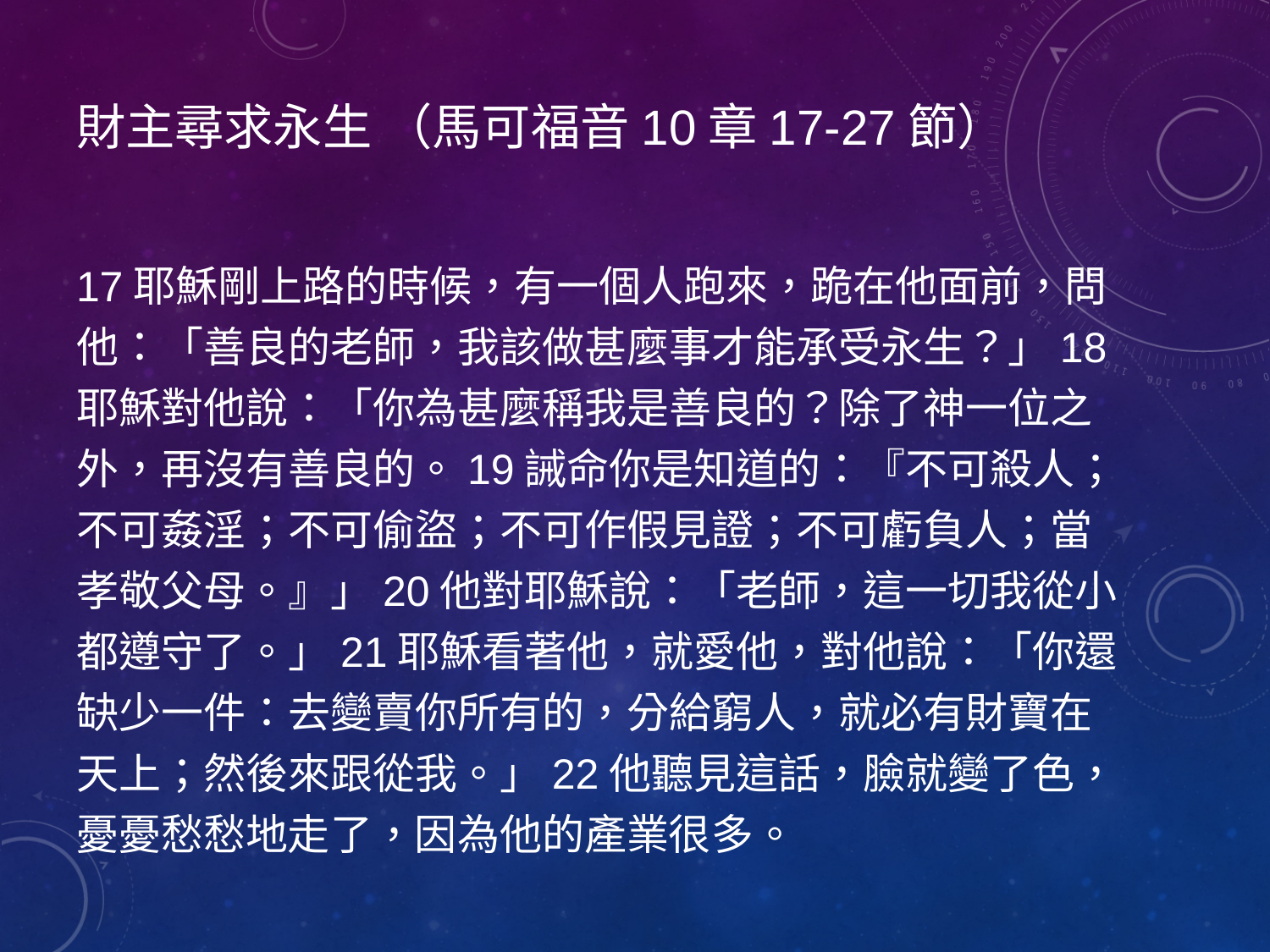

# 財主尋求永生 （馬可福音10章17-27節）
17耶穌剛上路的時候，有一個人跑來，跪在他面前，問他：「善良的老師，我該做甚麼事才能承受永生？」18耶穌對他說：「你為甚麼稱我是善良的？除了神一位之外，再沒有善良的。19誡命你是知道的：『不可殺人；不可姦淫；不可偷盜；不可作假見證；不可虧負人；當孝敬父母。』」20他對耶穌說：「老師，這一切我從小都遵守了。」21耶穌看著他，就愛他，對他說：「你還缺少一件：去變賣你所有的，分給窮人，就必有財寶在天上；然後來跟從我。」22他聽見這話，臉就變了色，憂憂愁愁地走了，因為他的產業很多。